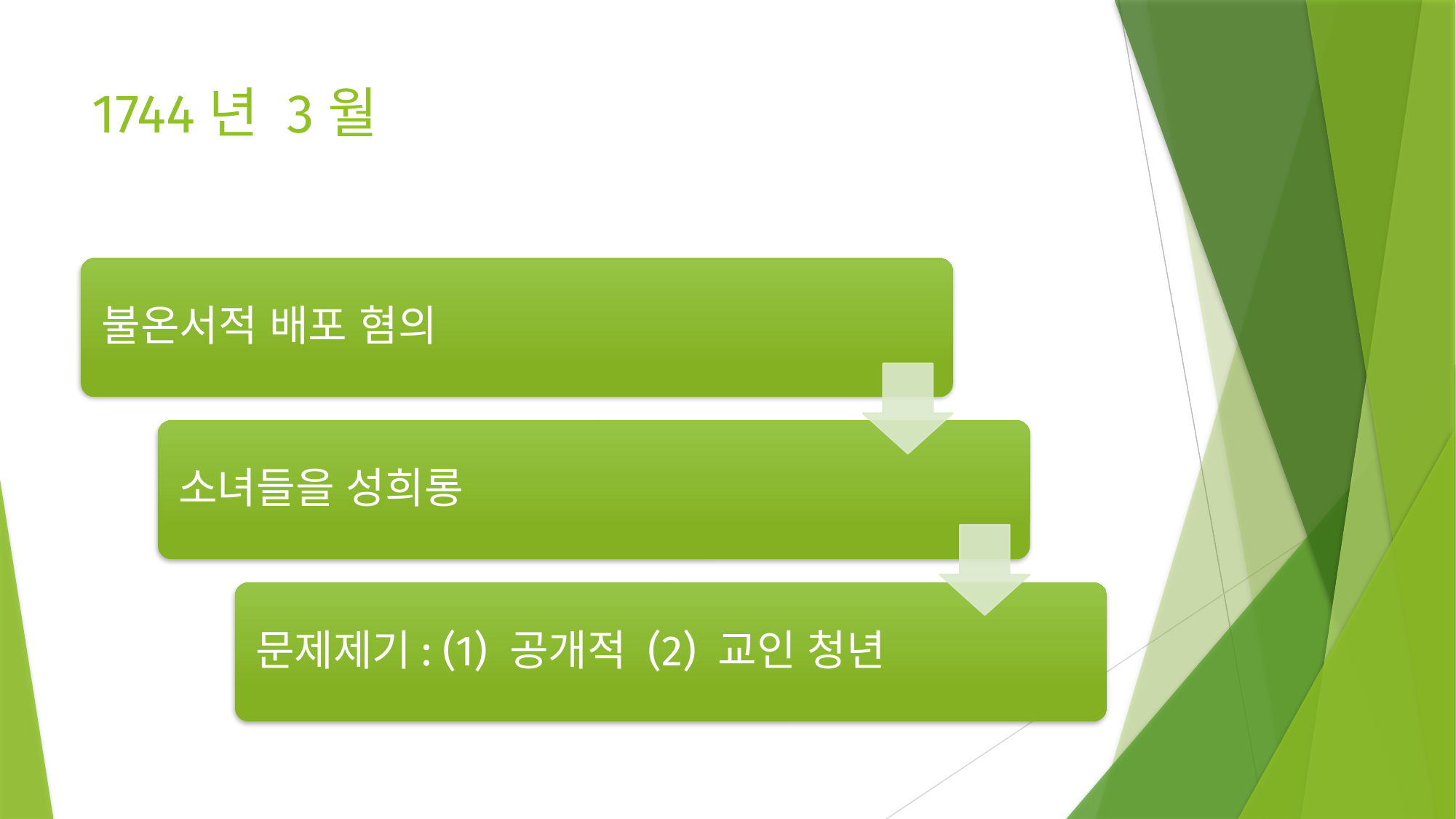

# 1744년 3월
불온서적 배포 혐의
소녀들을 성희롱
문제제기: (1) 공개적 (2) 교인 청년